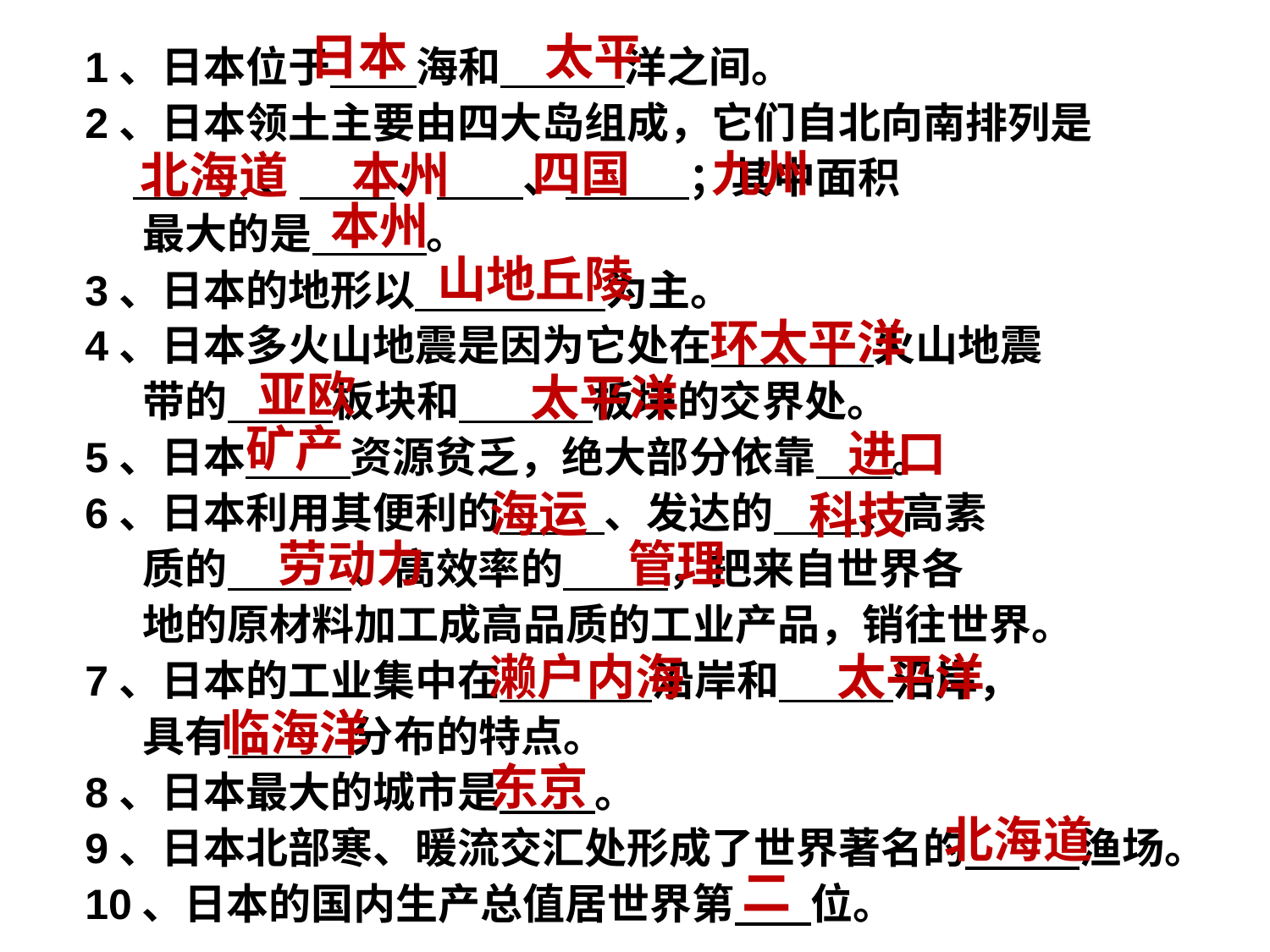

日本
太平
1、日本位于         海和             洋之间。
2、日本领土主要由四大岛组成，它们自北向南排列是
                 、          、         、             ；其中面积
     最大的是            。
3、日本的地形以                    为主。
4、日本多火山地震是因为它处在                 火山地震
     带的           板块和              板块的交界处。
5、日本           资源贫乏，绝大部分依靠        。
6、日本利用其便利的           、发达的         、高素
     质的             、高效率的           ，把来自世界各
     地的原材料加工成高品质的工业产品，销往世界。
7、日本的工业集中在                沿岸和            沿岸，
     具有             分布的特点。
8、日本最大的城市是          。
9、日本北部寒、暖流交汇处形成了世界著名的            渔场。
10、日本的国内生产总值居世界第        位。
四国
九州
北海道
本州
本州
山地丘陵
环太平洋
亚欧
  太平洋
矿产
进口
海运
科技
劳动力
管理
濑户内海
太平洋
临海洋
东京
北海道
二